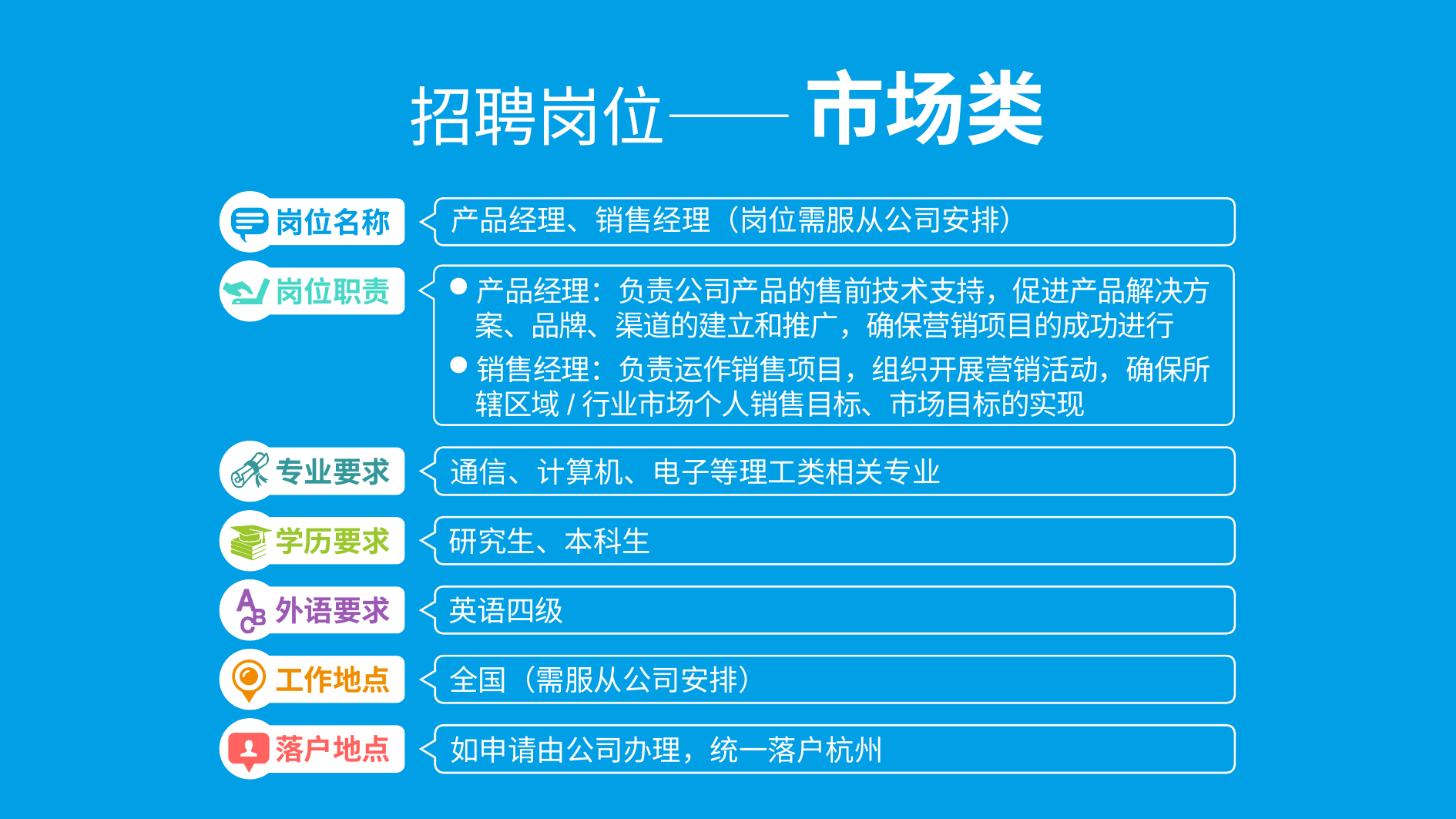

市场类
招聘岗位——

岗位名称

产品经理、销售经理（岗位需服从公司安排）

产品经理：负责公司产品的售前技术支持，促进产品解决方案、品牌、渠道的建立和推广，确保营销项目的成功进行
销售经理：负责运作销售项目，组织开展营销活动，确保所辖区域/行业市场个人销售目标、市场目标的实现

通信、计算机、电子等理工类相关专业

研究生、本科生

英语四级

全国（需服从公司安排）

如申请由公司办理，统一落户杭州

岗位职责

专业要求

学历要求

外语要求

工作地点

落户地点